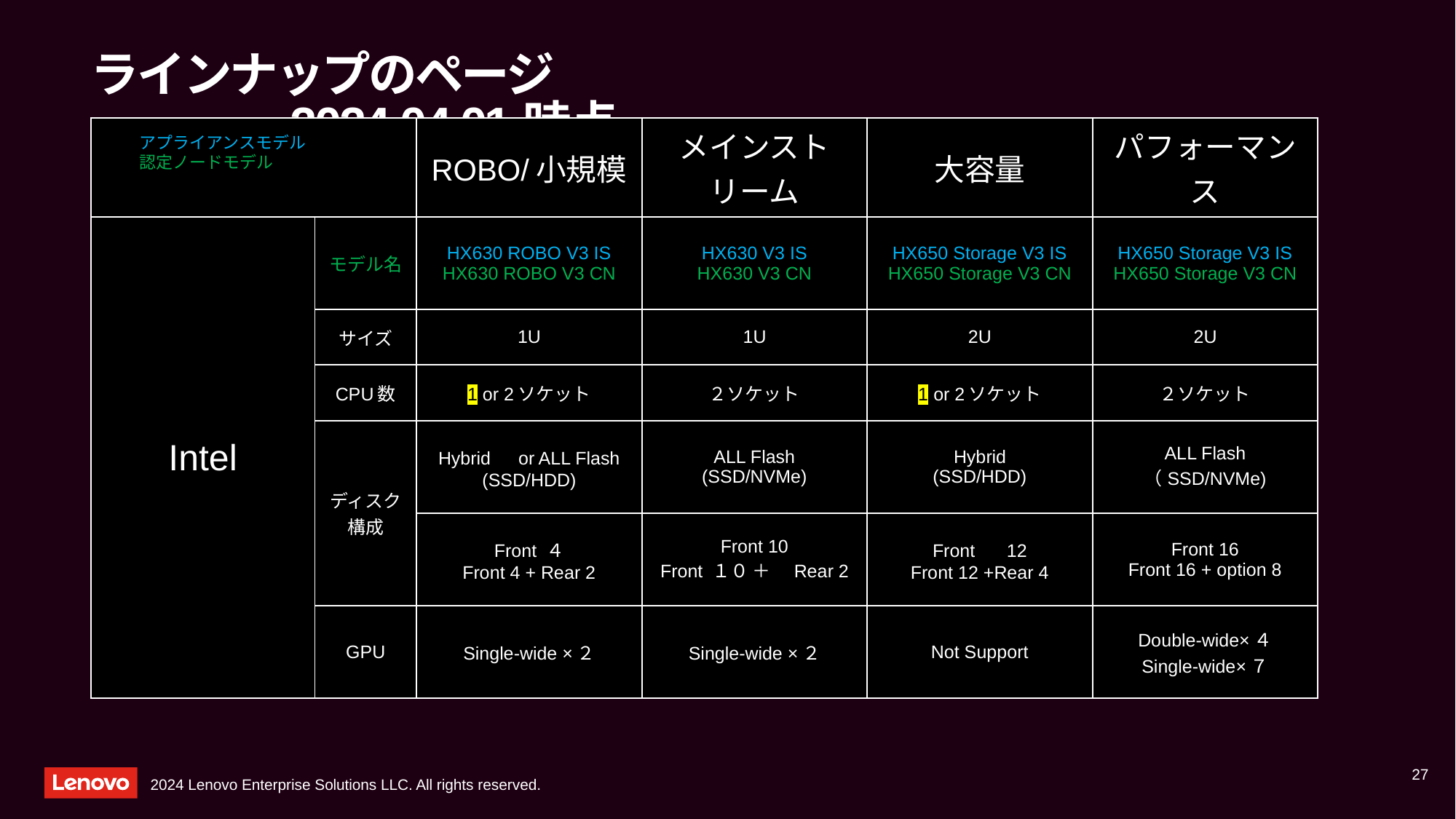

# ラインナップのページ　　　　　　　　　　　　　　　　　　　　　2024.04.01時点
|  |  | ROBO/小規模 | メインストリーム | 大容量 | パフォーマンス |
| --- | --- | --- | --- | --- | --- |
| Intel | モデル名 | HX630 ROBO V3 IS HX630 ROBO V3 CN | HX630 V3 IS HX630 V3 CN | HX650 Storage V3 IS HX650 Storage V3 CN | HX650 Storage V3 IS HX650 Storage V3 CN |
|  | サイズ | 1U | 1U | 2U | 2U |
|  | CPU数 | 1 or 2ソケット | ２ソケット | 1 or 2ソケット | ２ソケット |
|  | ディスク 構成 | Hybrid　or ALL Flash (SSD/HDD) | ALL Flash (SSD/NVMe) | Hybrid (SSD/HDD) | ALL Flash （SSD/NVMe) |
|  |  | Front ４ Front 4 + Rear 2 | Front 10 Front １０ ＋　Rear 2 | Front　 12 Front 12 +Rear 4 | Front 16 Front 16 + option 8 |
|  | GPU | Single-wide ×２ | Single-wide ×２ | Not Support | Double-wide×４ Single-wide×７ |
アプライアンスモデル
認定ノードモデル
27